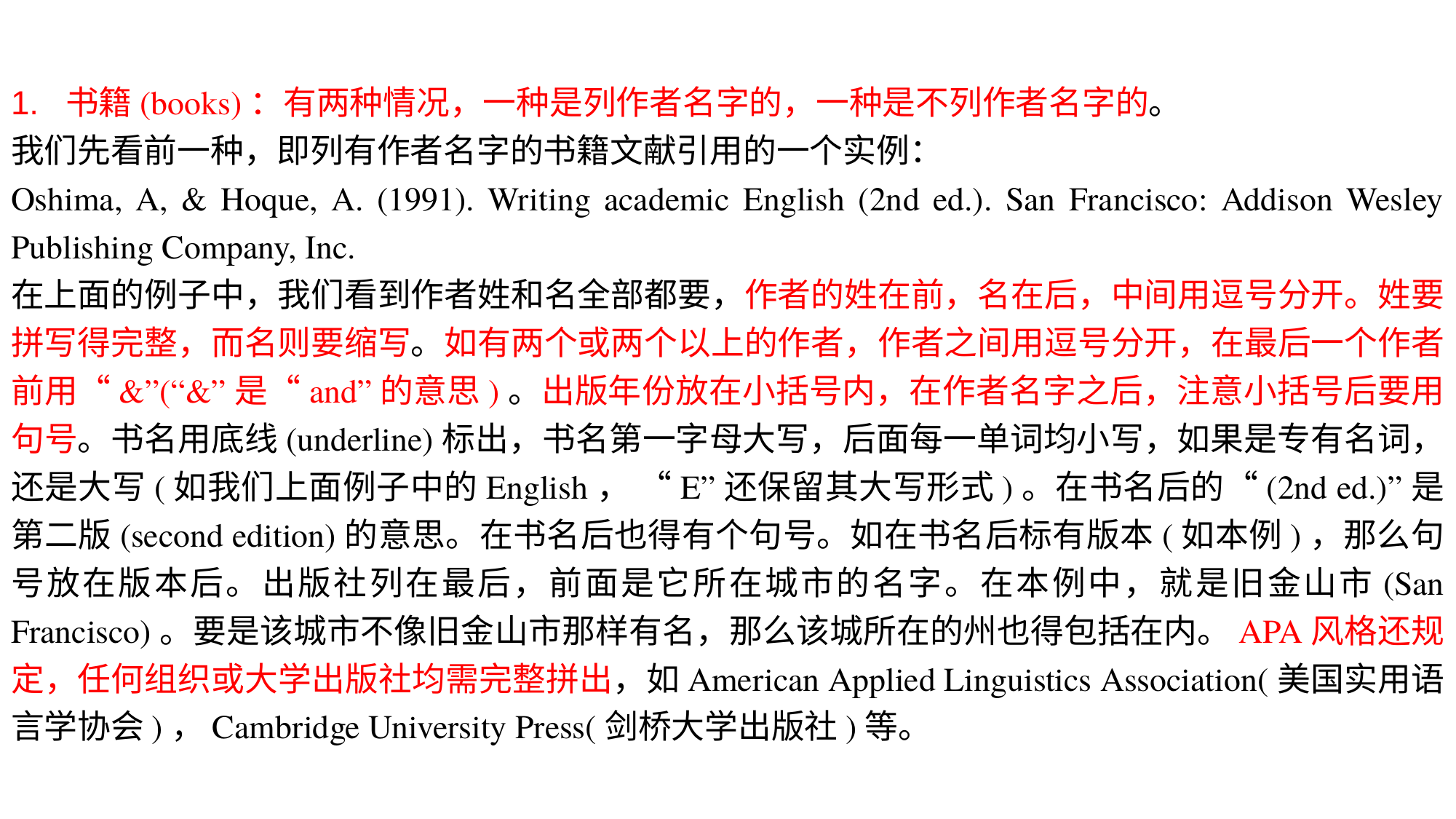

书籍(books)：有两种情况，一种是列作者名字的，一种是不列作者名字的。
我们先看前一种，即列有作者名字的书籍文献引用的一个实例：
Oshima, A, & Hoque, A. (1991). Writing academic English (2nd ed.). San Francisco: Addison Wesley Publishing Company, Inc.
在上面的例子中，我们看到作者姓和名全部都要，作者的姓在前，名在后，中间用逗号分开。姓要拼写得完整，而名则要缩写。如有两个或两个以上的作者，作者之间用逗号分开，在最后一个作者前用“&”(“&”是“and”的意思)。出版年份放在小括号内，在作者名字之后，注意小括号后要用句号。书名用底线(underline)标出，书名第一字母大写，后面每一单词均小写，如果是专有名词，还是大写(如我们上面例子中的English， “E”还保留其大写形式)。在书名后的“(2nd ed.)”是第二版(second edition)的意思。在书名后也得有个句号。如在书名后标有版本(如本例)，那么句号放在版本后。出版社列在最后，前面是它所在城市的名字。在本例中，就是旧金山市(San Francisco)。要是该城市不像旧金山市那样有名，那么该城所在的州也得包括在内。APA风格还规定，任何组织或大学出版社均需完整拼出，如American Applied Linguistics Association(美国实用语言学协会)，Cambridge University Press(剑桥大学出版社)等。